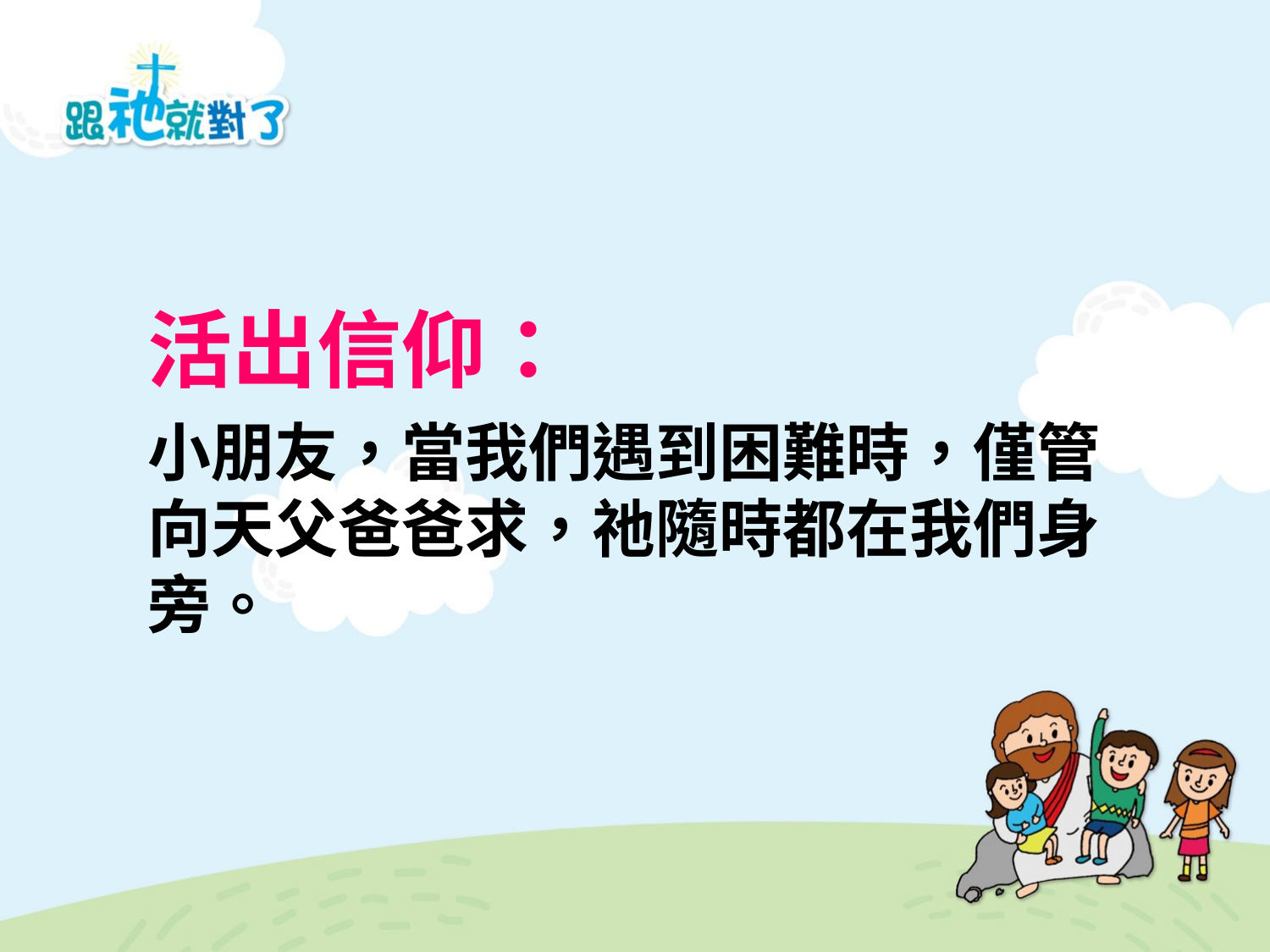

活出信仰：
小朋友，當我們遇到困難時，僅管向天父爸爸求，祂隨時都在我們身旁。